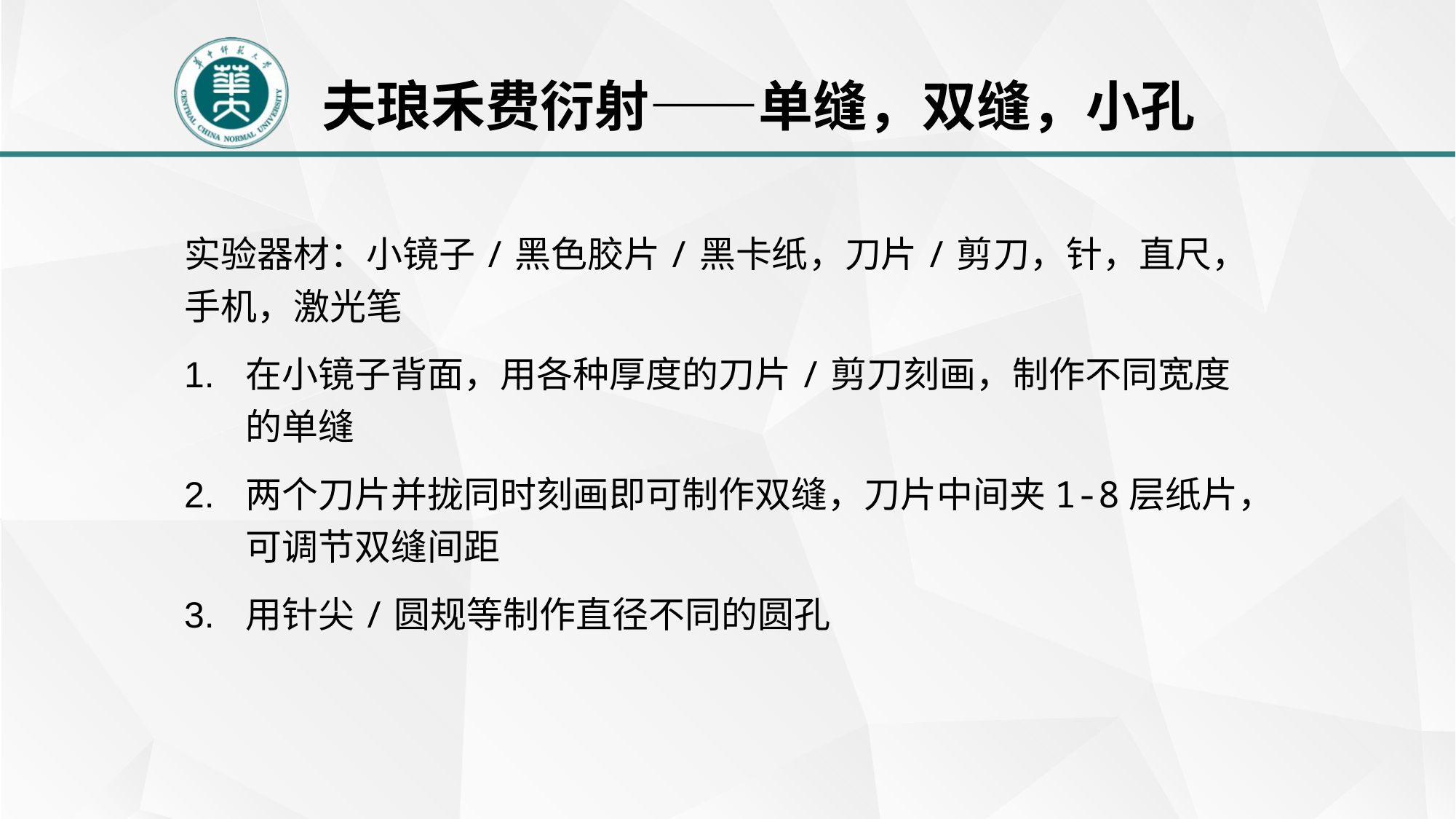

夫琅禾费衍射——单缝，双缝，小孔
实验器材：小镜子/黑色胶片/黑卡纸，刀片/剪刀，针，直尺，手机，激光笔
在小镜子背面，用各种厚度的刀片/剪刀刻画，制作不同宽度的单缝
两个刀片并拢同时刻画即可制作双缝，刀片中间夹1-8层纸片，可调节双缝间距
用针尖/圆规等制作直径不同的圆孔